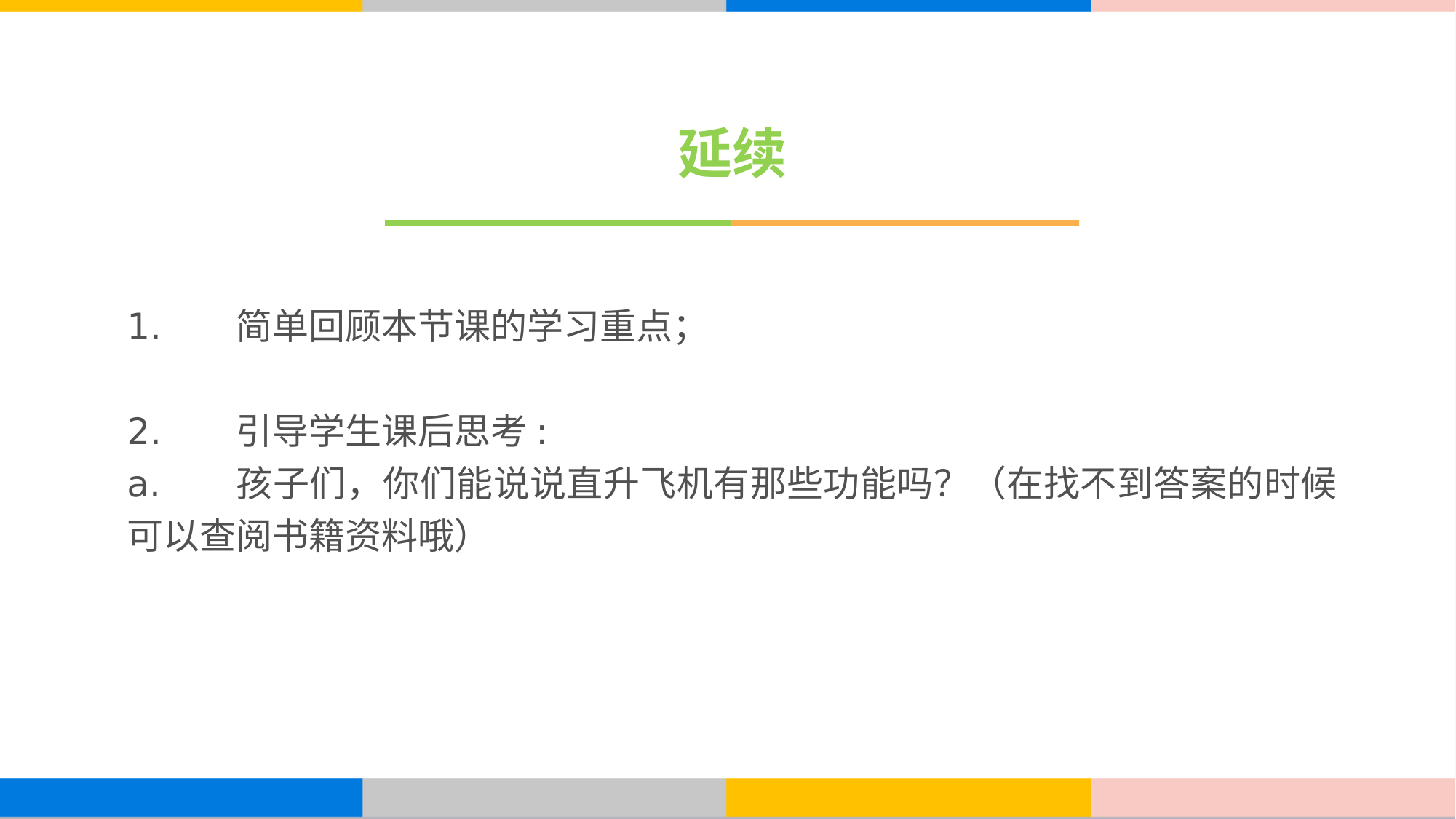

# 延续

1.	简单回顾本节课的学习重点；

2.	引导学生课后思考:
a.	孩子们，你们能说说直升飞机有那些功能吗？（在找不到答案的时候可以查阅书籍资料哦）